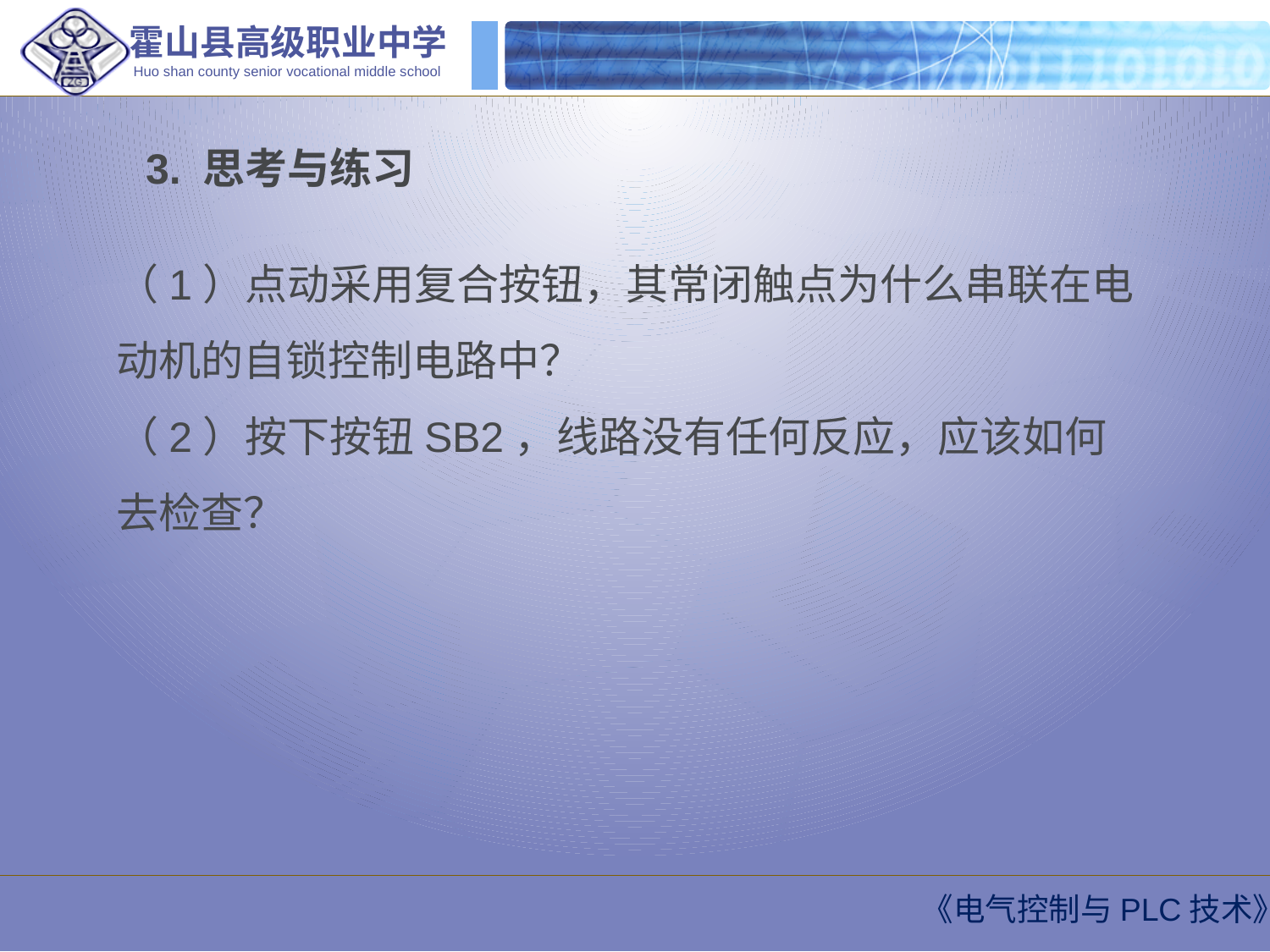

3. 思考与练习
（1）点动采用复合按钮，其常闭触点为什么串联在电动机的自锁控制电路中？
（2）按下按钮SB2，线路没有任何反应，应该如何去检查？